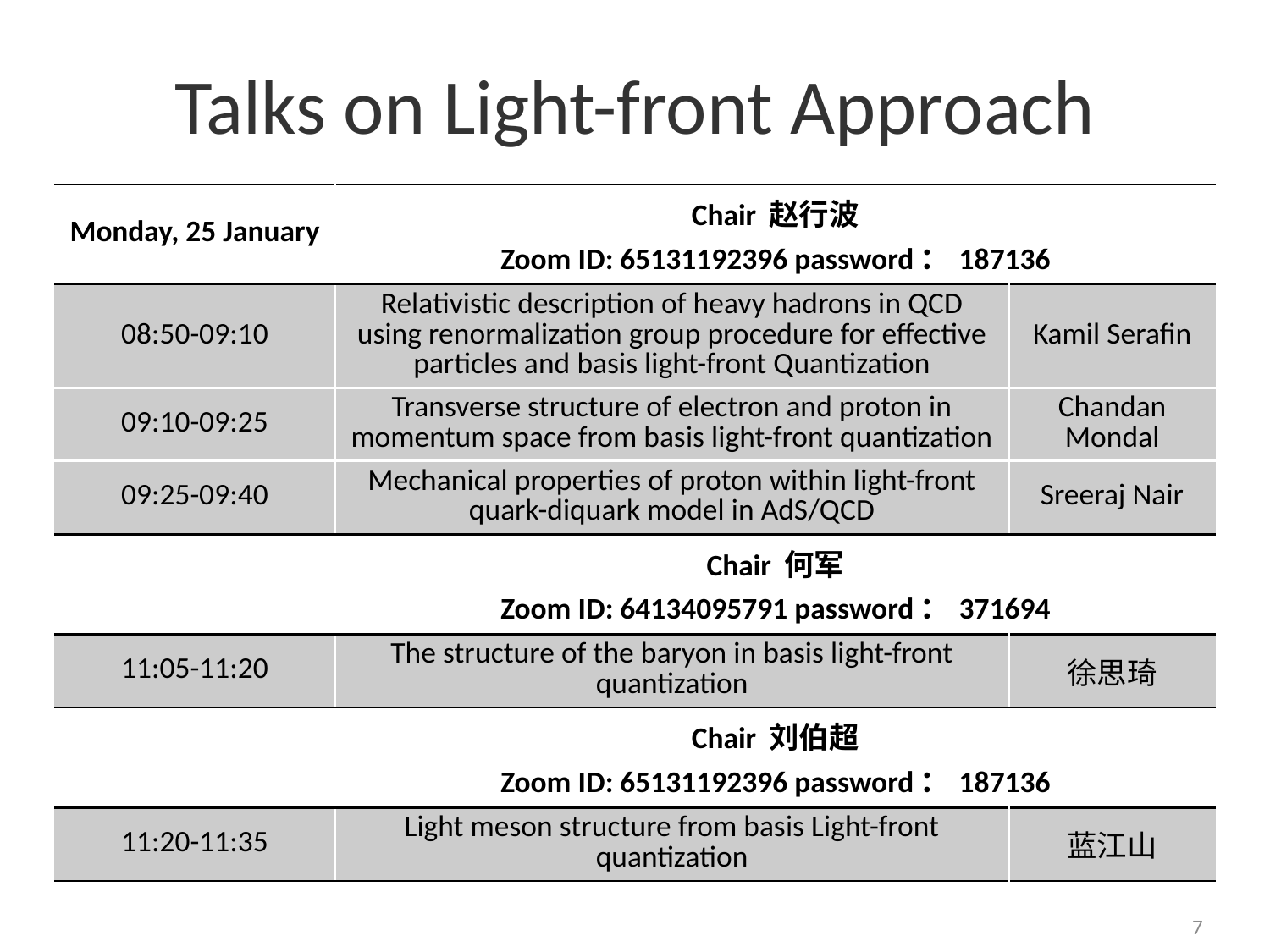

# Talks on Light-front Approach
| Monday, 25 January | Chair 赵行波 Zoom ID: 65131192396 password：187136 |  |
| --- | --- | --- |
| 08:50-09:10 | Relativistic description of heavy hadrons in QCD using renormalization group procedure for effective particles and basis light-front Quantization | Kamil Serafin |
| 09:10-09:25 | Transverse structure of electron and proton in momentum space from basis light-front quantization | Chandan Mondal |
| 09:25-09:40 | Mechanical properties of proton within light-front quark-diquark model in AdS/QCD | Sreeraj Nair |
|  | Chair 何军 Zoom ID: 64134095791 password：371694 |  |
| 11:05-11:20 | The structure of the baryon in basis light-front quantization | 徐思琦 |
|  | Chair 刘伯超 Zoom ID: 65131192396 password：187136 |  |
| 11:20-11:35 | Light meson structure from basis Light-front quantization | 蓝江山 |
7